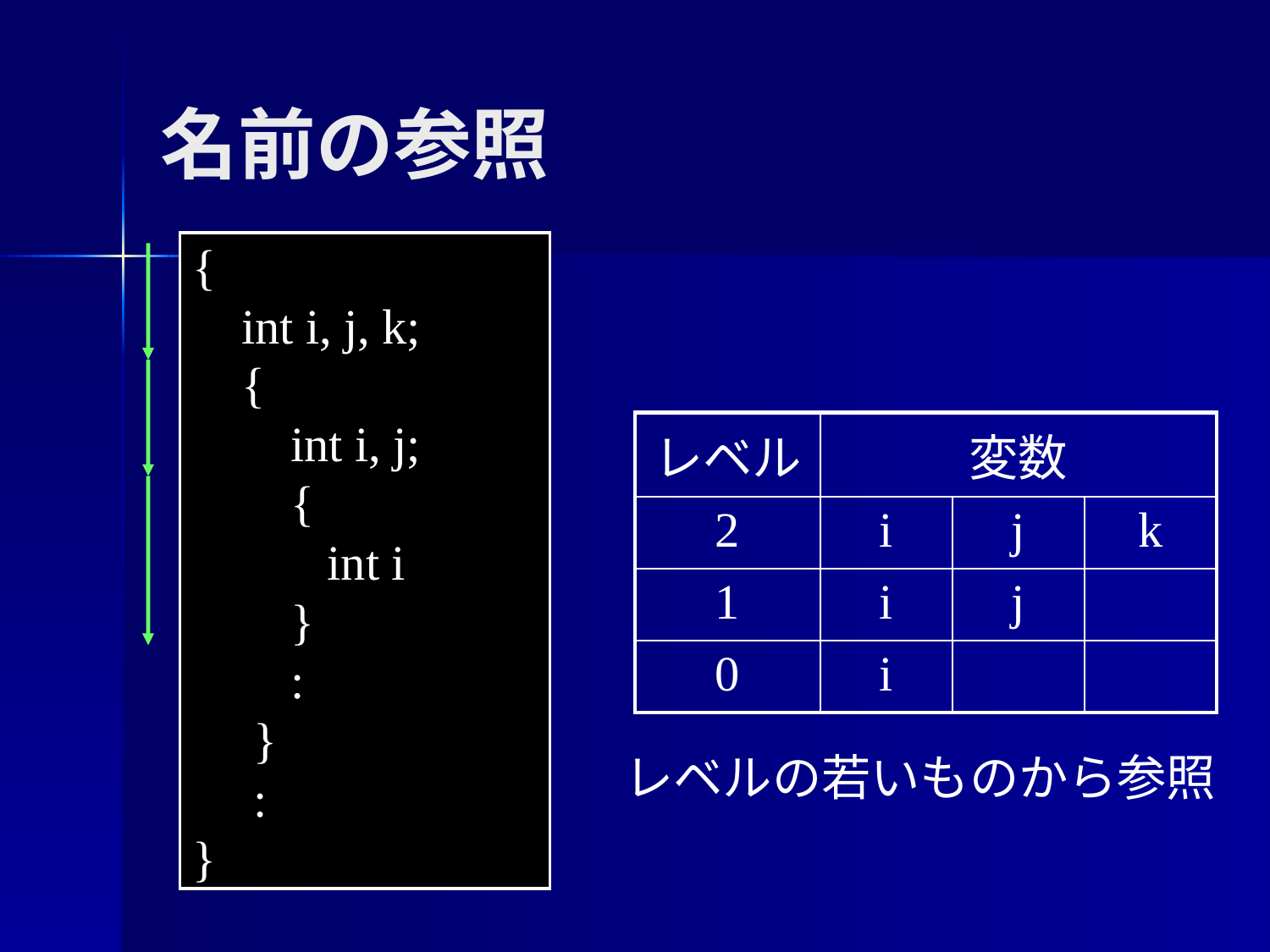

名前の参照
{
    int i, j, k;
    {
        int i, j;
        {
           int i
        }
        :
     }
     :
}

| レベル | 変数 |  |  |
| --- | --- | --- | --- |
| 2 | i | j | k |
| 1 | i | j |  |
| 0 | i |  |  |

レベルの若いものから参照